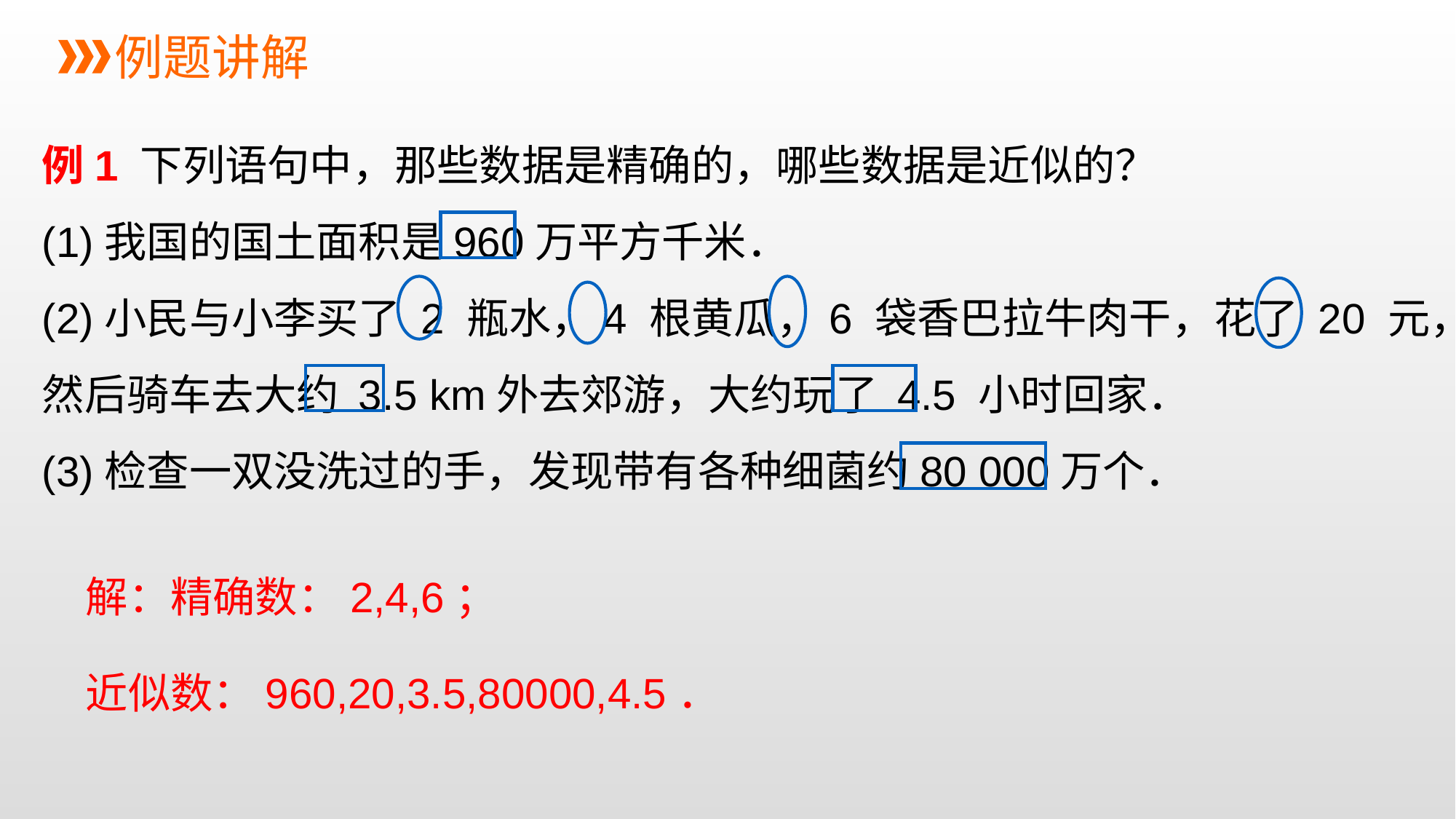

例题讲解

例1 下列语句中，那些数据是精确的，哪些数据是近似的？
(1)我国的国土面积是960万平方千米．
(2)小民与小李买了 2 瓶水，4 根黄瓜，6 袋香巴拉牛肉干，花了 20 元，然后骑车去大约 3.5 km外去郊游，大约玩了 4.5 小时回家．
(3)检查一双没洗过的手，发现带有各种细菌约80 000万个．

解：精确数：2,4,6；
近似数：960,20,3.5,80000,4.5．